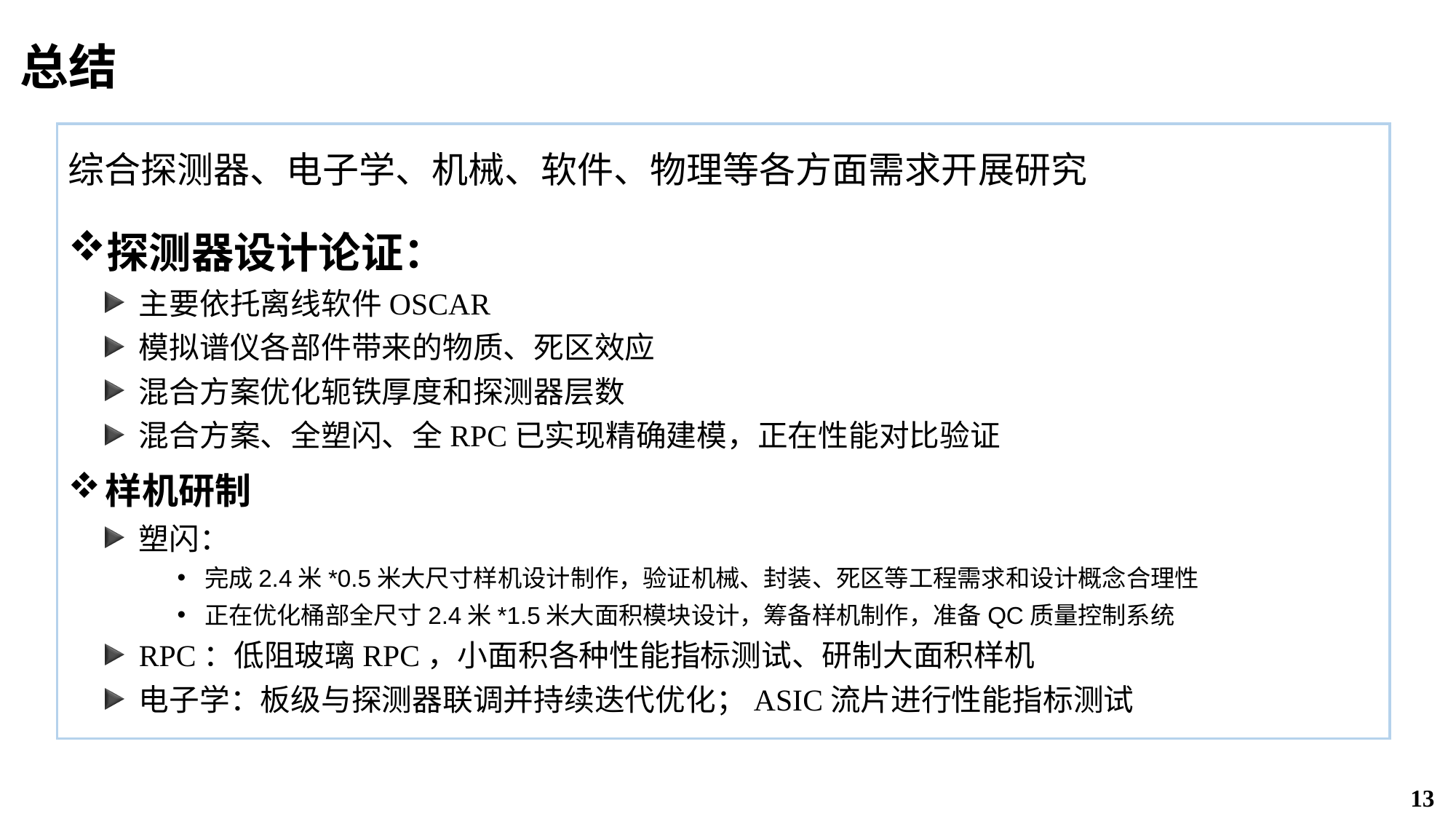

# 总结
综合探测器、电子学、机械、软件、物理等各方面需求开展研究
探测器设计论证：
主要依托离线软件OSCAR
模拟谱仪各部件带来的物质、死区效应
混合方案优化轭铁厚度和探测器层数
混合方案、全塑闪、全RPC已实现精确建模，正在性能对比验证
样机研制
塑闪：
完成2.4米*0.5米大尺寸样机设计制作，验证机械、封装、死区等工程需求和设计概念合理性
正在优化桶部全尺寸2.4米*1.5米大面积模块设计，筹备样机制作，准备QC质量控制系统
RPC：低阻玻璃RPC，小面积各种性能指标测试、研制大面积样机
电子学：板级与探测器联调并持续迭代优化；ASIC流片进行性能指标测试

13